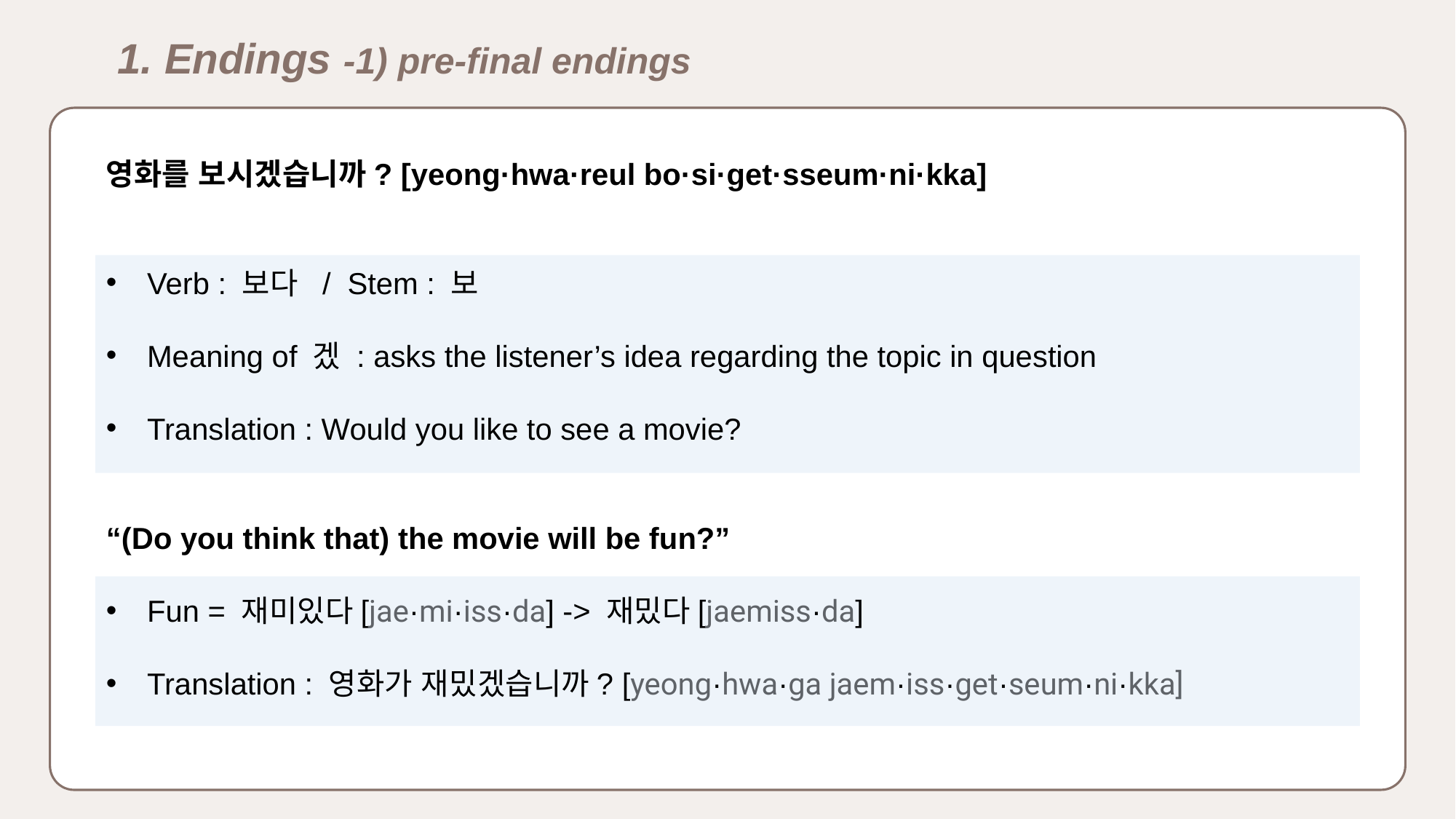

1. Endings -1) pre-final endings

영화를 보시겠습니까? [yeong·hwa·reul bo·si·get·sseum·ni·kka]

Verb : 보다  /  Stem : 보

Meaning of 겠 : asks the listener’s idea regarding the topic in question

Translation : Would you like to see a movie?

“(Do you think that) the movie will be fun?”

Fun = 재미있다[jae·mi·iss·da] -> 재밌다[jaemiss·da]

Translation : 영화가 재밌겠습니까? [yeong·hwa·ga jaem·iss·get·seum·ni·kka]